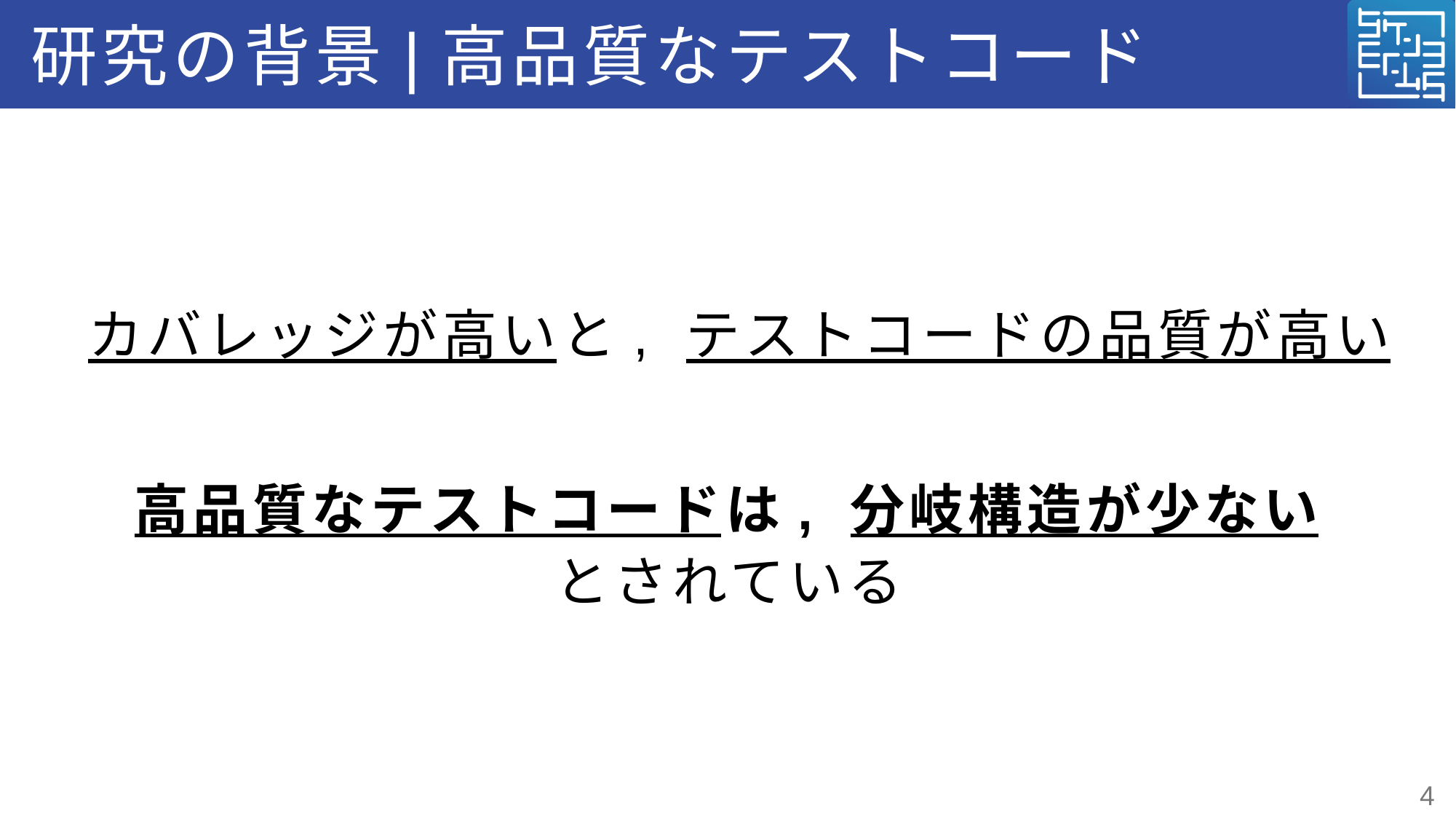

# 研究の背景|高品質なテストコード
カバレッジが高いと, テストコードの品質が高い

高品質なテストコードは, 分岐構造が少ない
とされている
4